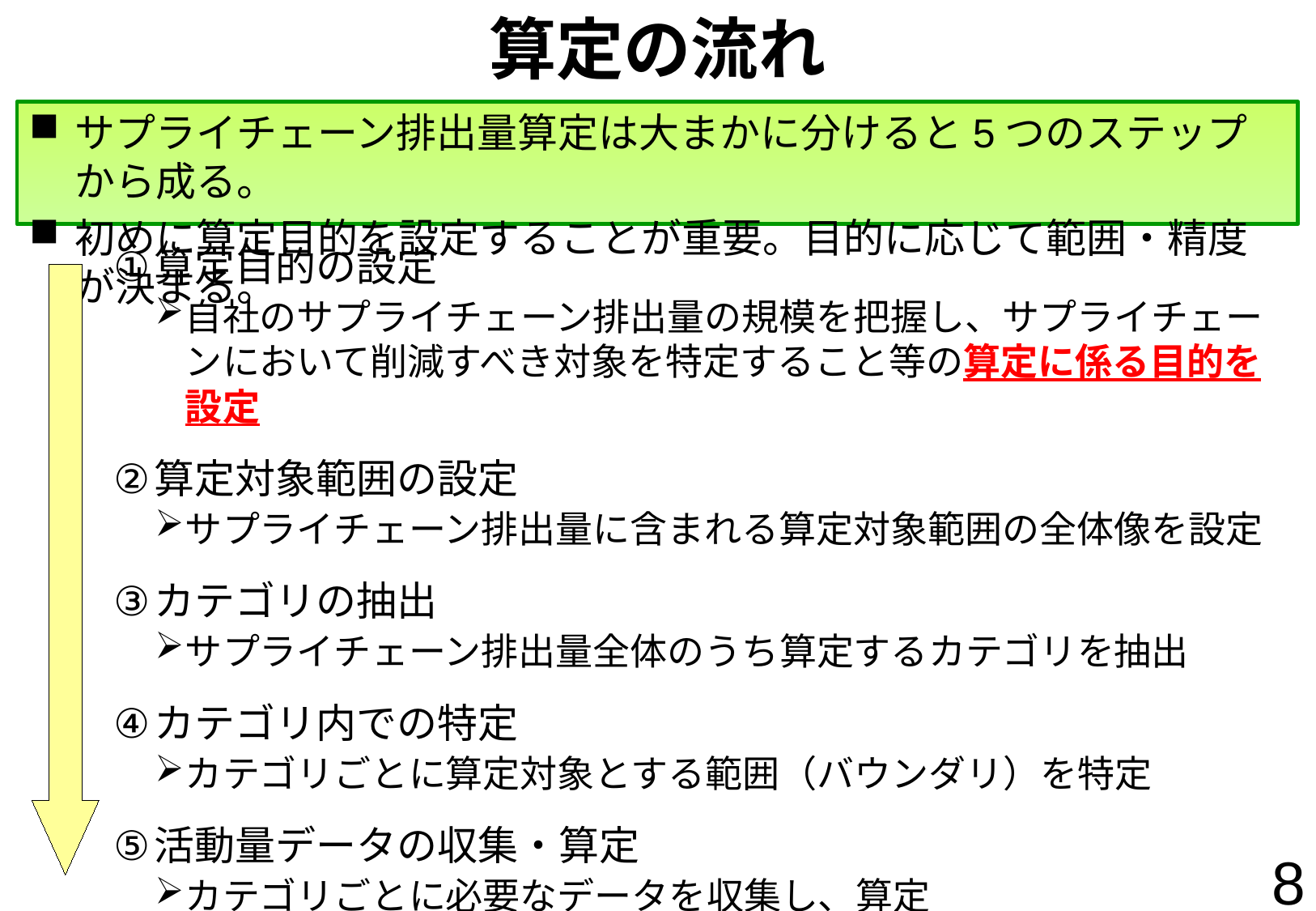

# 算定の流れ
サプライチェーン排出量算定は大まかに分けると5つのステップから成る。
初めに算定目的を設定することが重要。目的に応じて範囲・精度が決まる。
算定目的の設定
自社のサプライチェーン排出量の規模を把握し、サプライチェーンにおいて削減すべき対象を特定すること等の算定に係る目的を設定

算定対象範囲の設定
サプライチェーン排出量に含まれる算定対象範囲の全体像を設定

カテゴリの抽出
サプライチェーン排出量全体のうち算定するカテゴリを抽出

カテゴリ内での特定
カテゴリごとに算定対象とする範囲（バウンダリ）を特定

活動量データの収集・算定
カテゴリごとに必要なデータを収集し、算定

8